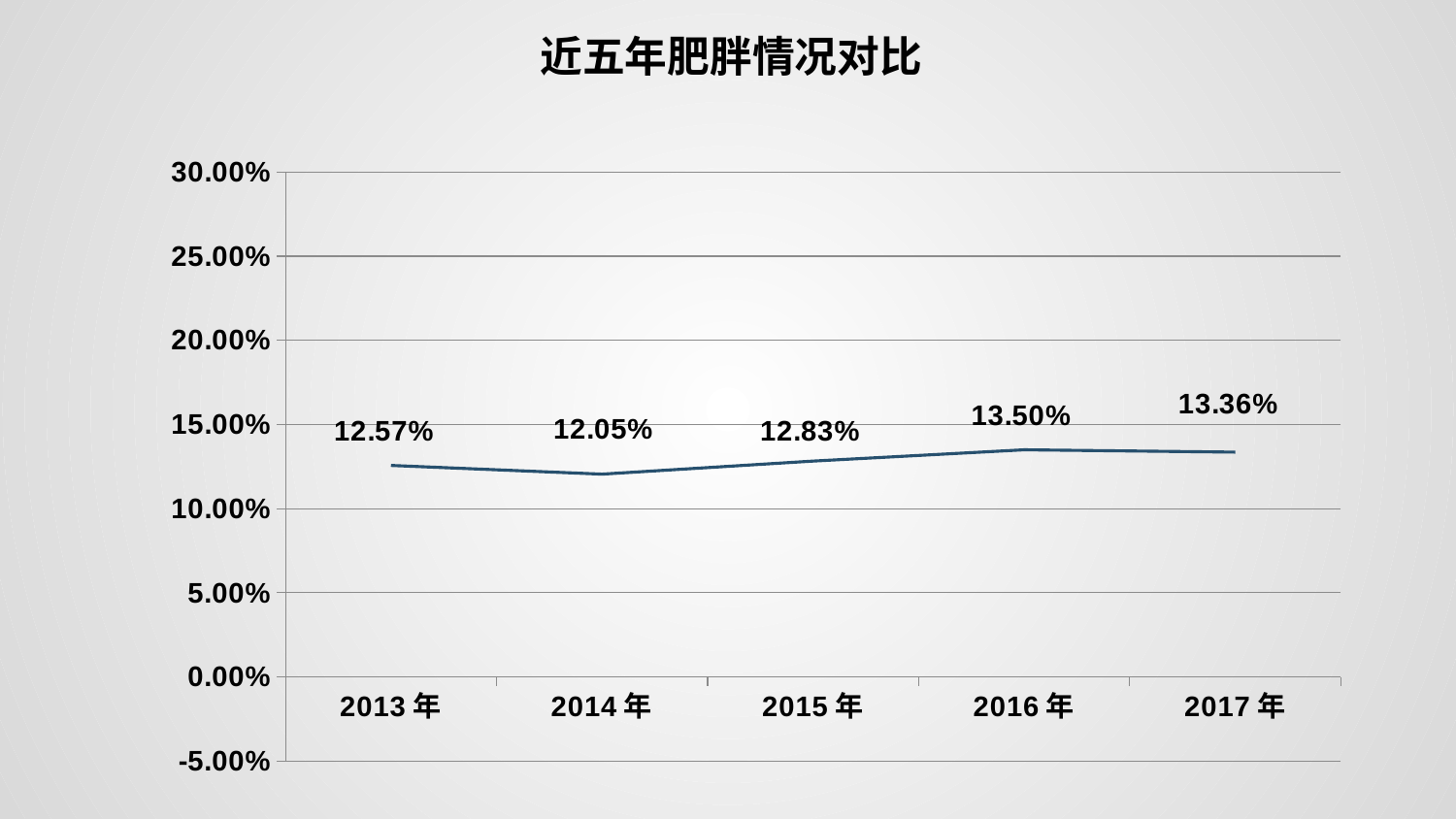

近五年肥胖情况对比

### Chart

| Category | 系列 1 |
|---|---|
| 2013年 | 0.1257 |
| 2014年 | 0.1205 |
| 2015年 | 0.1283 |
| 2016年 | 0.135 |
| 2017年 | 0.1336 |